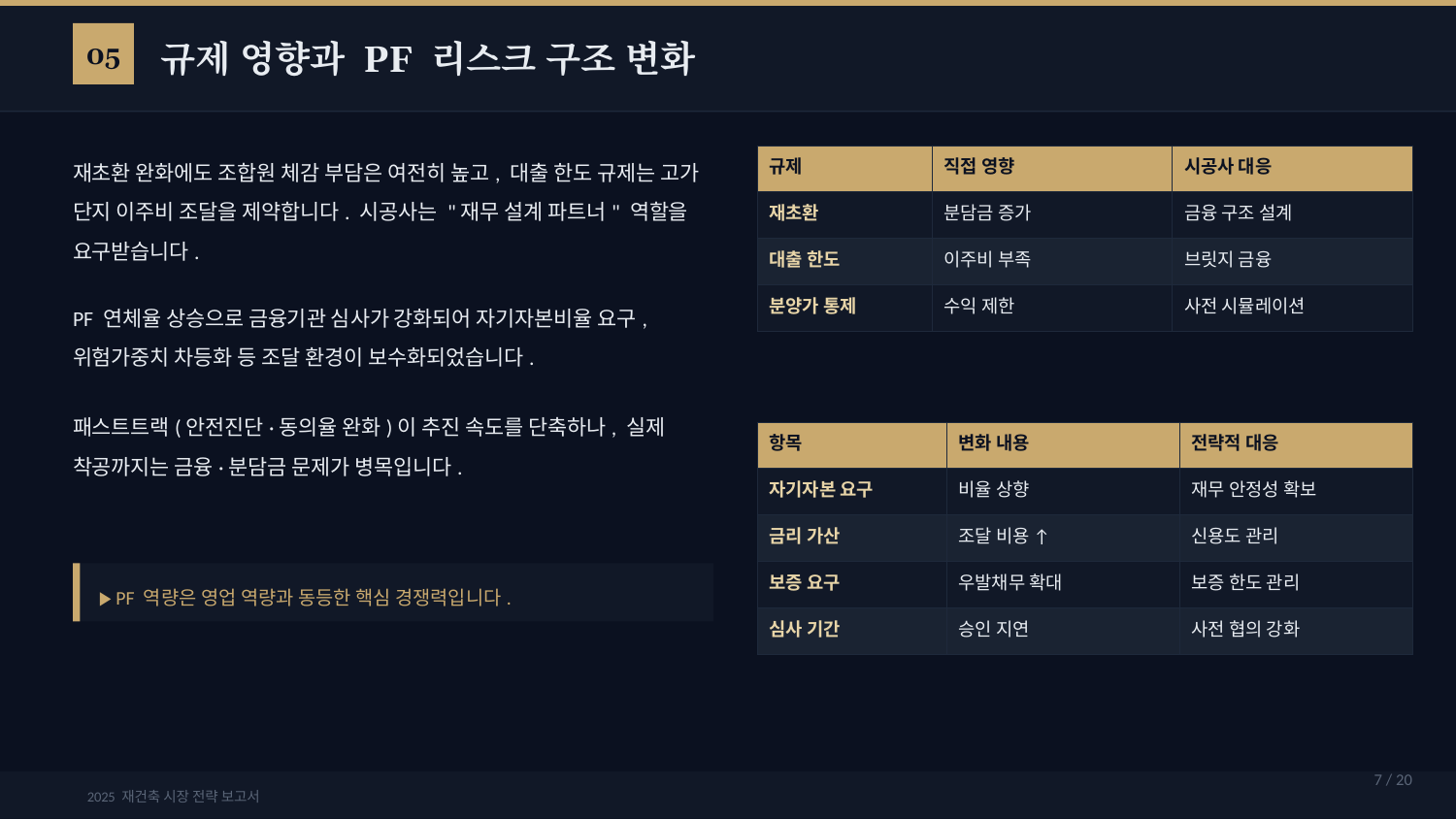

규제 영향과 PF 리스크 구조 변화

05

재초환 완화에도 조합원 체감 부담은 여전히 높고, 대출 한도 규제는 고가 단지 이주비 조달을 제약합니다. 시공사는 "재무 설계 파트너" 역할을 요구받습니다.
| 규제 | 직접 영향 | 시공사 대응 |
| --- | --- | --- |
| 재초환 | 분담금 증가 | 금융 구조 설계 |
| 대출 한도 | 이주비 부족 | 브릿지 금융 |
| 분양가 통제 | 수익 제한 | 사전 시뮬레이션 |
PF 연체율 상승으로 금융기관 심사가 강화되어 자기자본비율 요구, 위험가중치 차등화 등 조달 환경이 보수화되었습니다.
패스트트랙(안전진단·동의율 완화)이 추진 속도를 단축하나, 실제 착공까지는 금융·분담금 문제가 병목입니다.
| 항목 | 변화 내용 | 전략적 대응 |
| --- | --- | --- |
| 자기자본 요구 | 비율 상향 | 재무 안정성 확보 |
| 금리 가산 | 조달 비용 ↑ | 신용도 관리 |
| 보증 요구 | 우발채무 확대 | 보증 한도 관리 |
| 심사 기간 | 승인 지연 | 사전 협의 강화 |

▶ PF 역량은 영업 역량과 동등한 핵심 경쟁력입니다.
7 / 20

2025 재건축 시장 전략 보고서